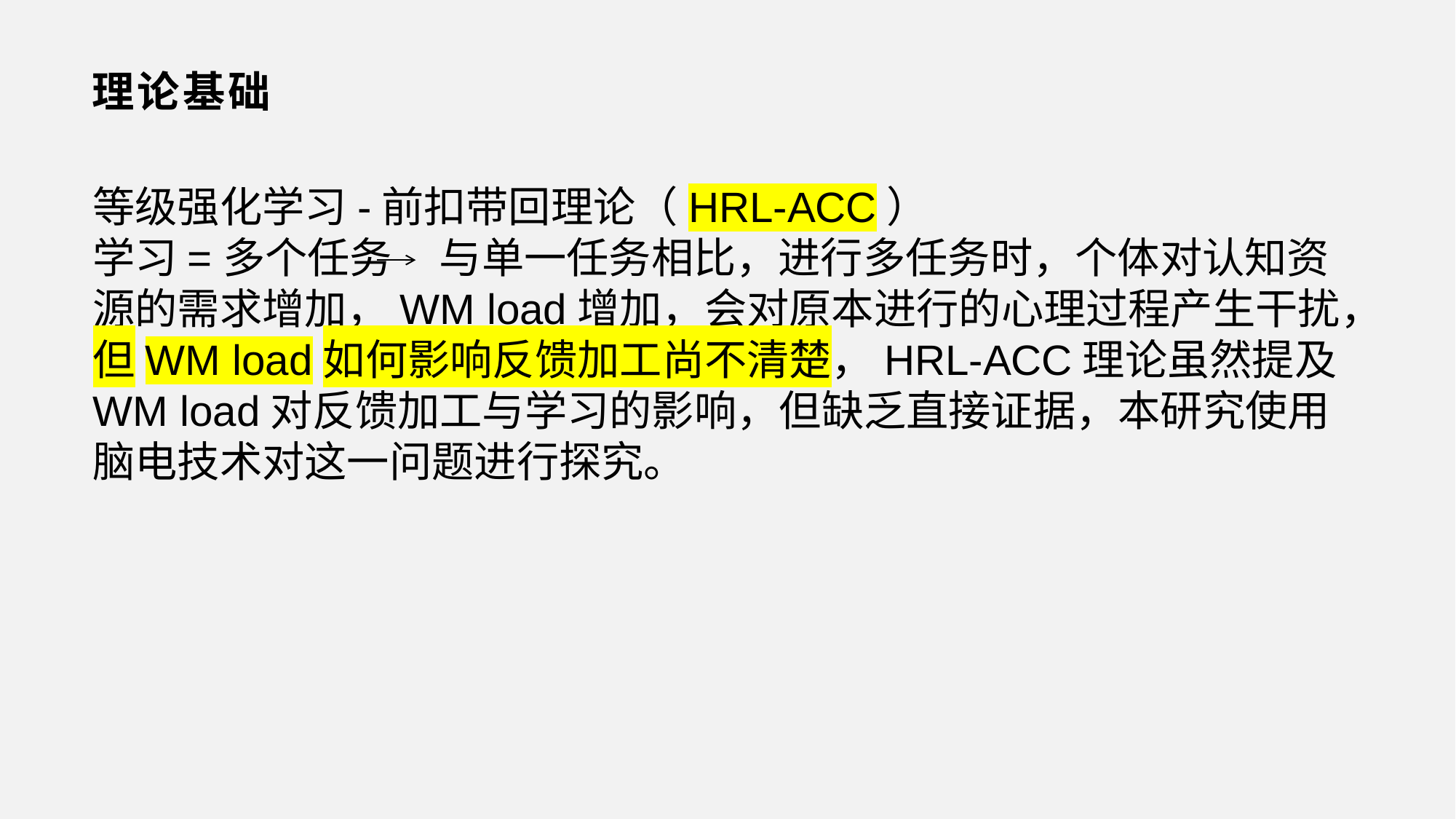

# 理论基础
等级强化学习-前扣带回理论（HRL-ACC）
学习=多个任务     与单一任务相比，进行多任务时，个体对认知资源的需求增加，WM load增加，会对原本进行的心理过程产生干扰，但WM load如何影响反馈加工尚不清楚，HRL-ACC理论虽然提及WM load对反馈加工与学习的影响，但缺乏直接证据，本研究使用脑电技术对这一问题进行探究。